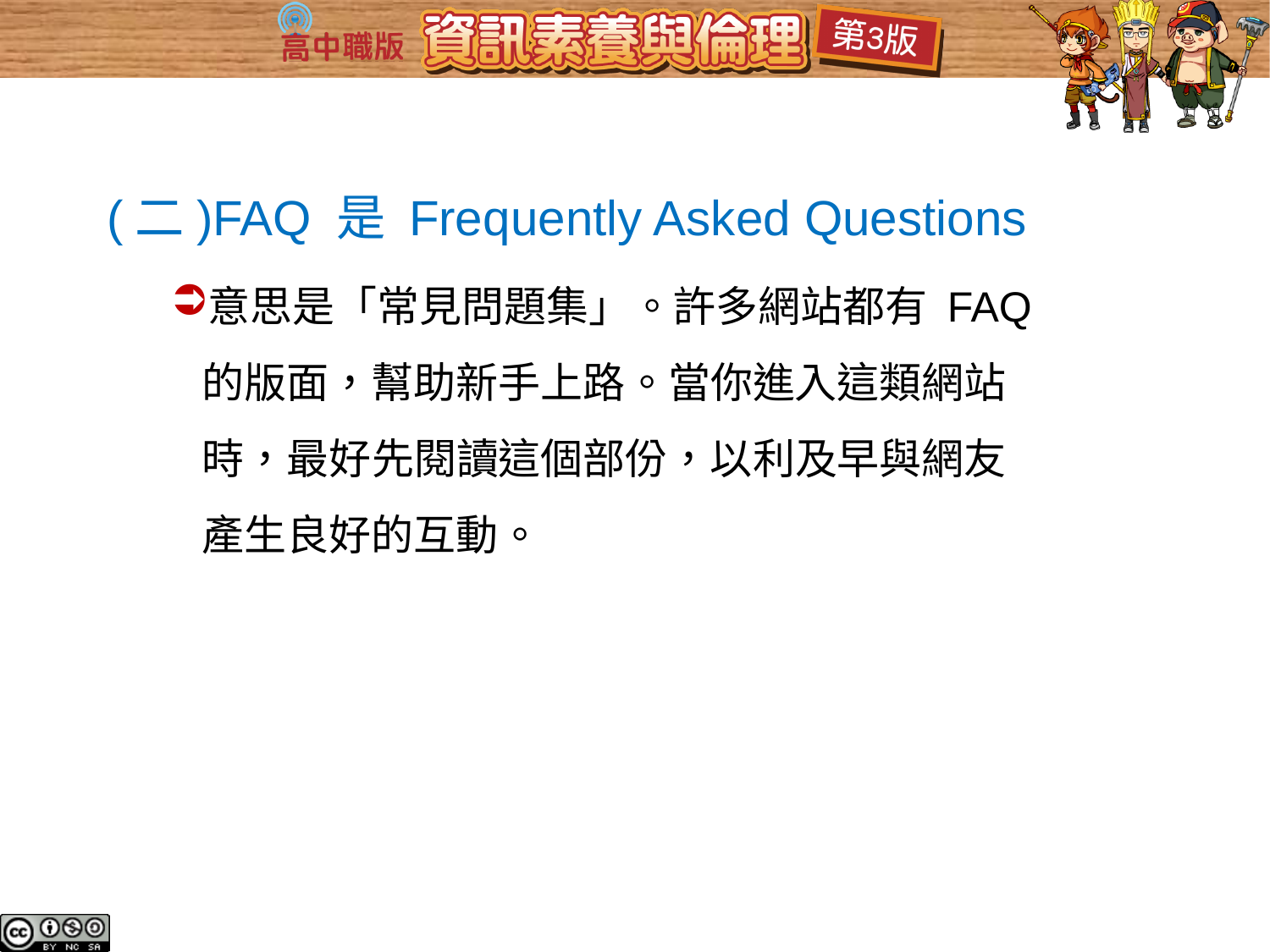

(二)FAQ 是 Frequently Asked Questions
意思是「常見問題集」。許多網站都有 FAQ 的版面，幫助新手上路。當你進入這類網站時，最好先閱讀這個部份，以利及早與網友產生良好的互動。